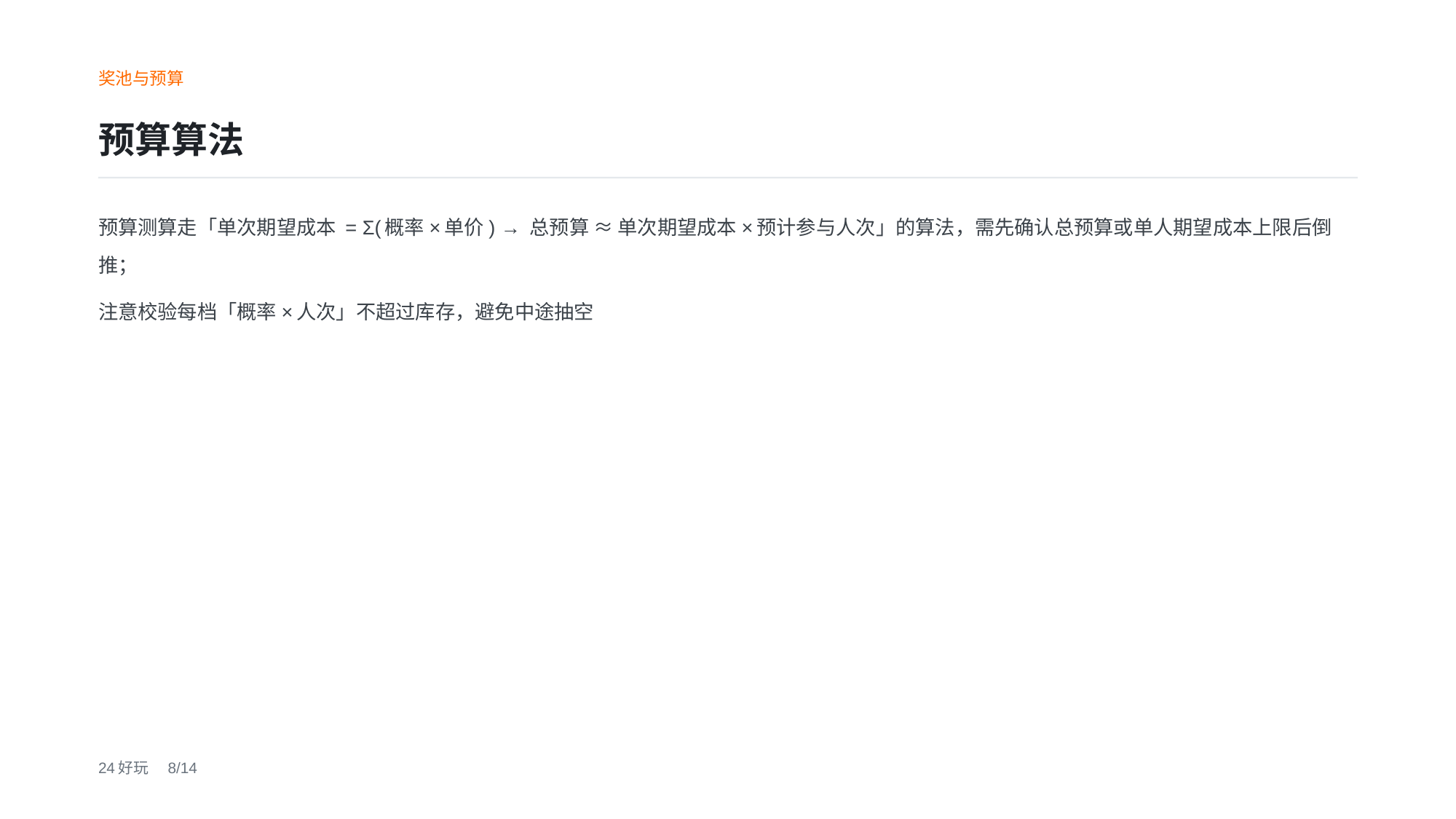

奖池与预算
预算算法

预算测算走「单次期望成本 = Σ(概率×单价) → 总预算 ≈ 单次期望成本×预计参与人次」的算法，需先确认总预算或单人期望成本上限后倒推；
注意校验每档「概率×人次」不超过库存，避免中途抽空
24好玩　8/14